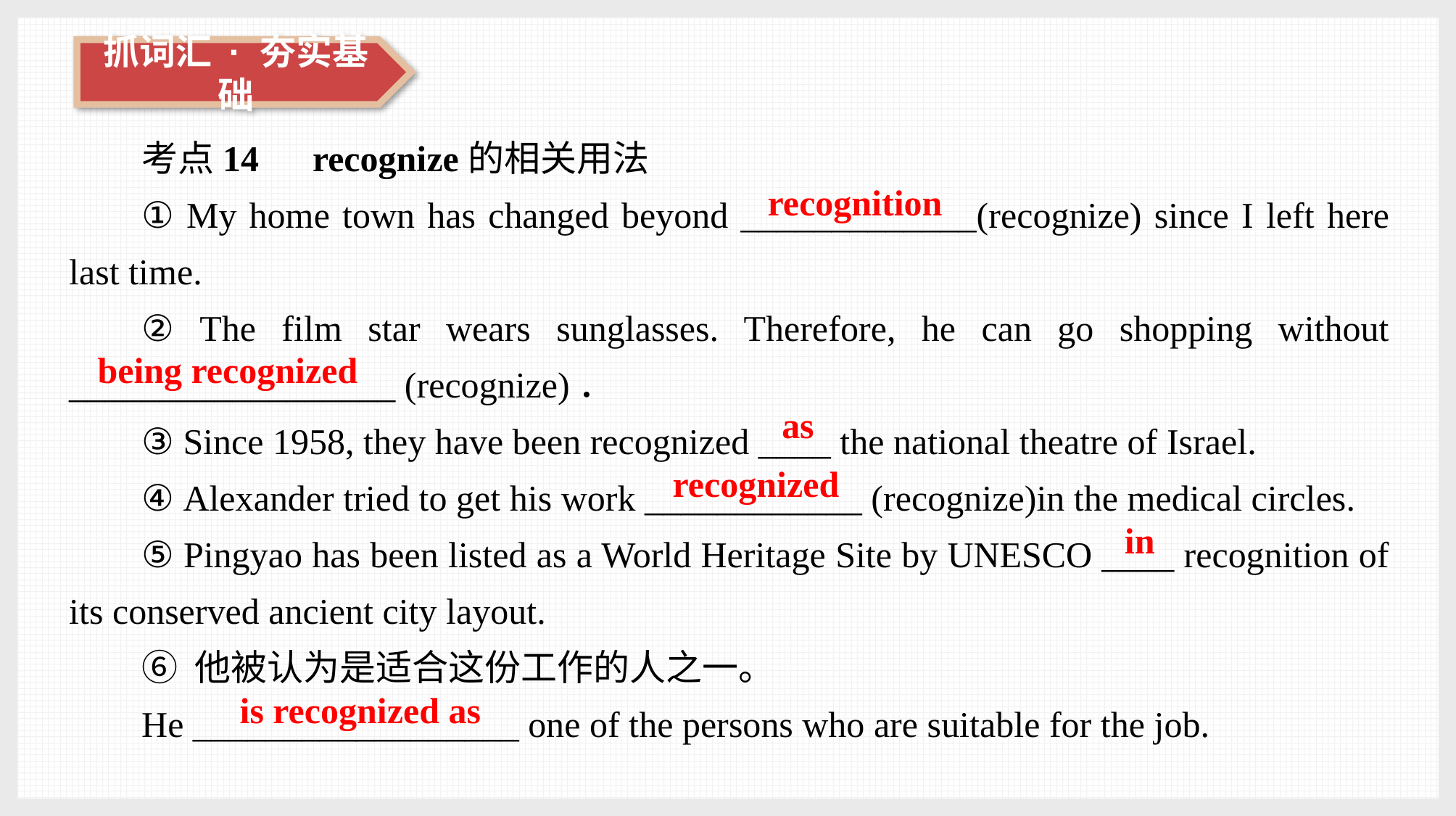

考点14　recognize的相关用法
① My home town has changed beyond _____________(recognize) since I left here last time.
② The film star wears sunglasses. Therefore, he can go shopping without __________________ (recognize)．
③ Since 1958, they have been recognized ____ the national theatre of Israel.
④ Alexander tried to get his work ____________ (recognize)in the medical circles.
⑤ Pingyao has been listed as a World Heritage Site by UNESCO ____ recognition of its conserved ancient city layout.
⑥ 他被认为是适合这份工作的人之一。
He __________________ one of the persons who are suitable for the job.
recognition
being recognized
as
recognized
in
is recognized as